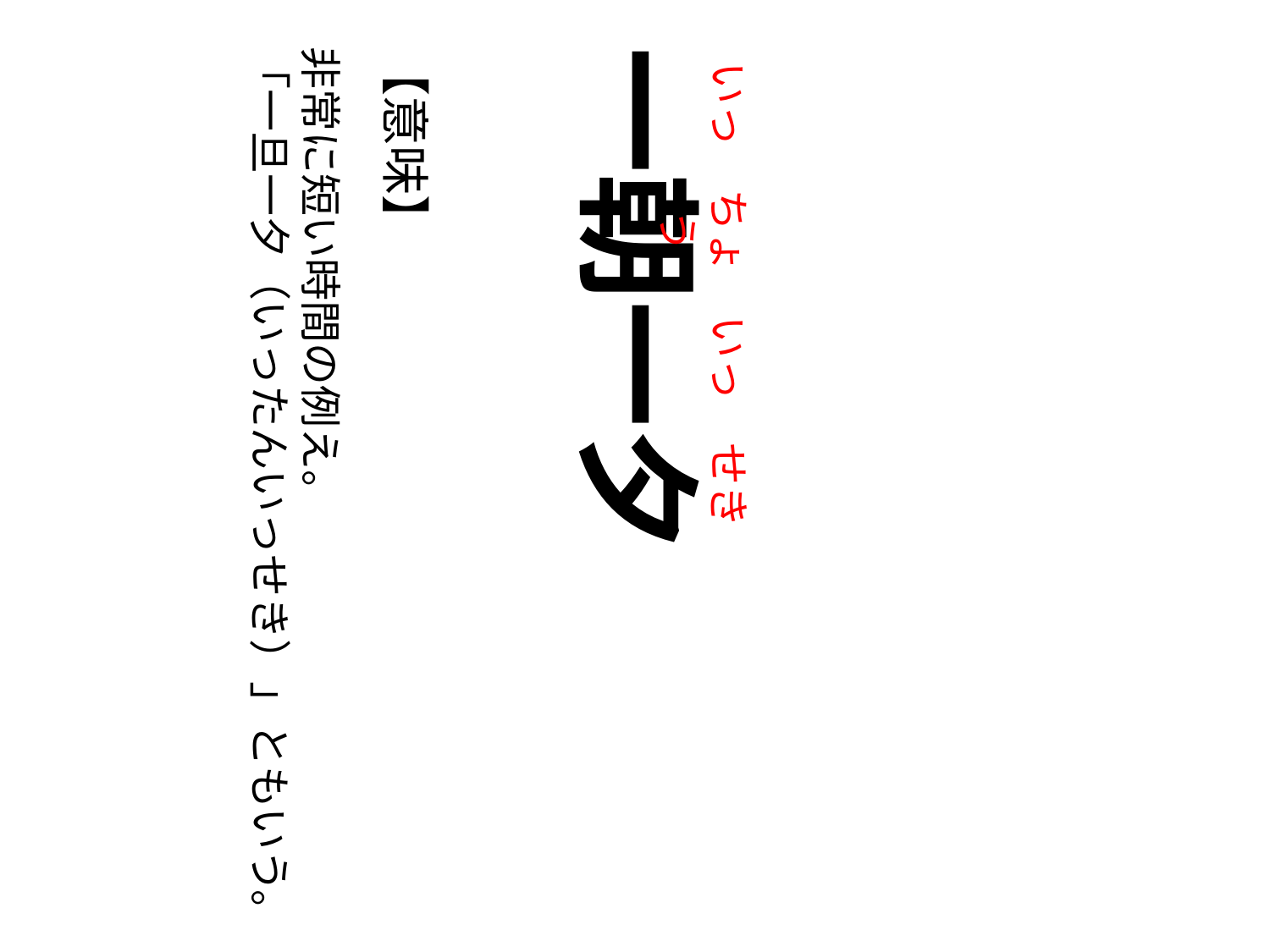

いっ
ちょう
いっ
せき
【意味】

非常に短い時間の例え。
「一旦一夕（いったんいっせき）」ともいう。
一朝一夕